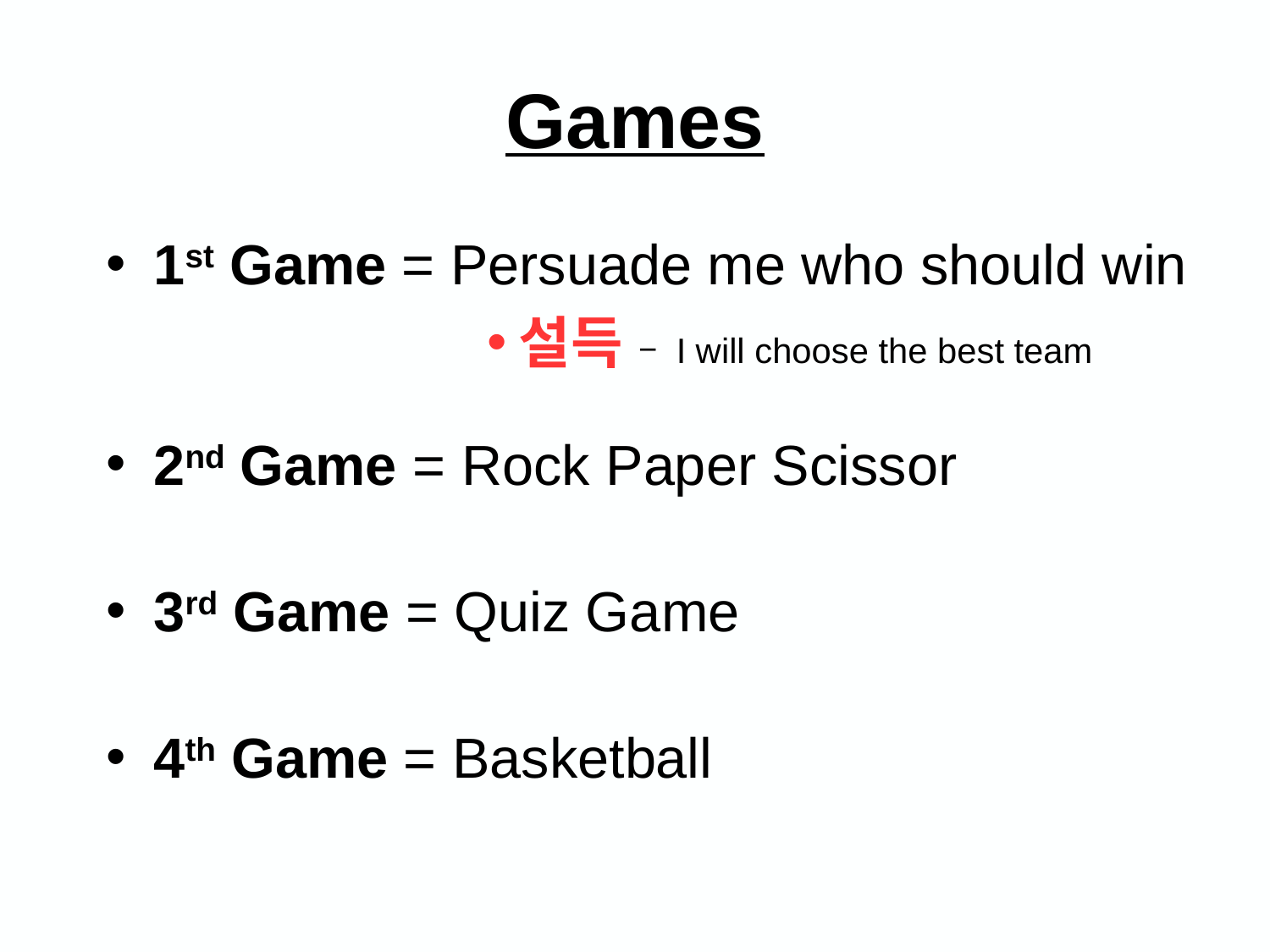

# Games
1st Game = Persuade me who should win
설득 – I will choose the best team
2nd Game = Rock Paper Scissor
3rd Game = Quiz Game
4th Game = Basketball